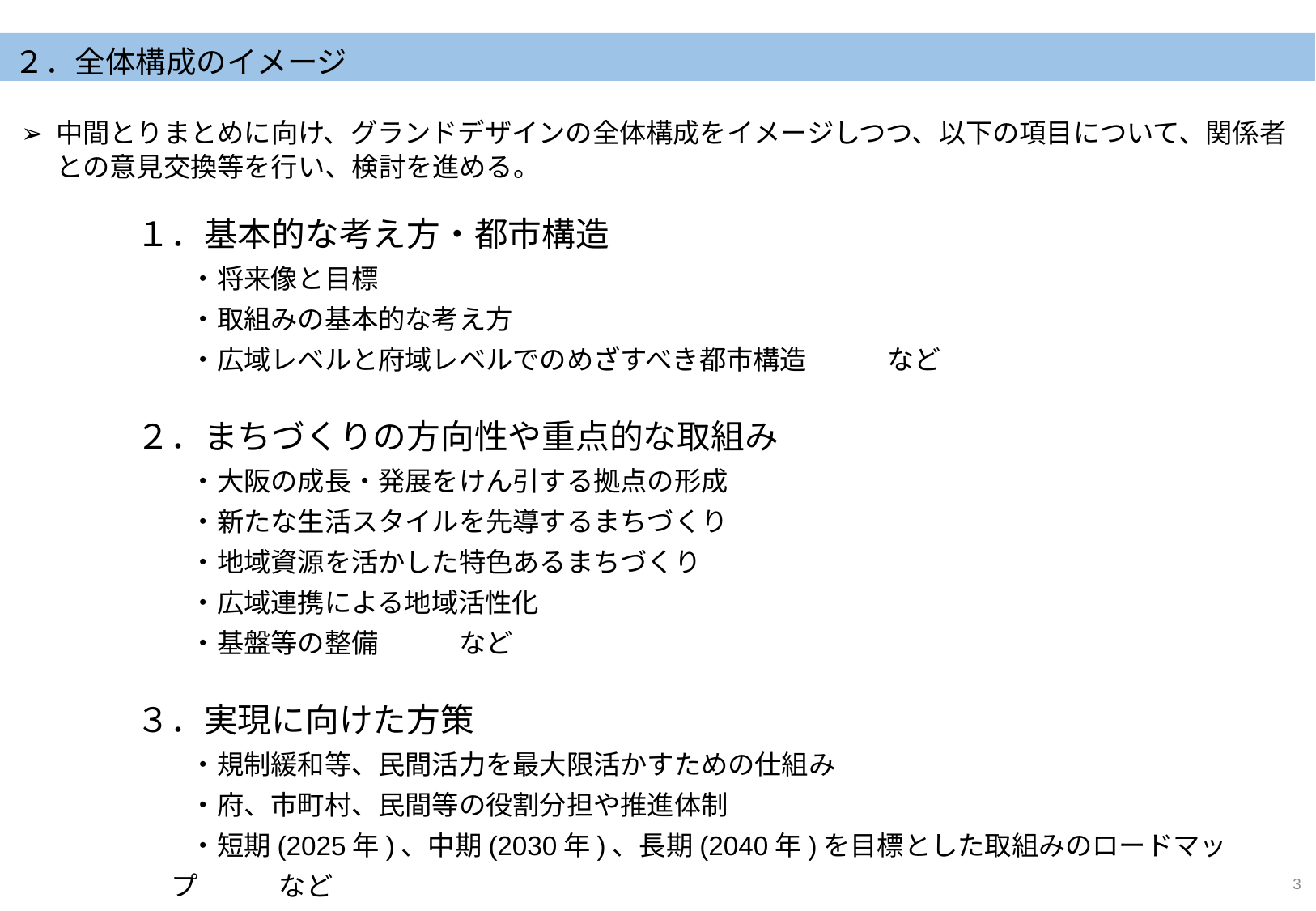

# ２．全体構成のイメージ
➢ 中間とりまとめに向け、グランドデザインの全体構成をイメージしつつ、以下の項目について、関係者との意見交換等を行い、検討を進める。
１．基本的な考え方・都市構造
　　・将来像と目標
　　・取組みの基本的な考え方
　　・広域レベルと府域レベルでのめざすべき都市構造　　　など

２．まちづくりの方向性や重点的な取組み
　　・大阪の成長・発展をけん引する拠点の形成
　　・新たな生活スタイルを先導するまちづくり
　　・地域資源を活かした特色あるまちづくり
　　・広域連携による地域活性化
　　・基盤等の整備　　　など

３．実現に向けた方策
　　・規制緩和等、民間活力を最大限活かすための仕組み
　　・府、市町村、民間等の役割分担や推進体制
　　・短期(2025年)、中期(2030年)、長期(2040年)を目標とした取組みのロードマップ　　　など
3